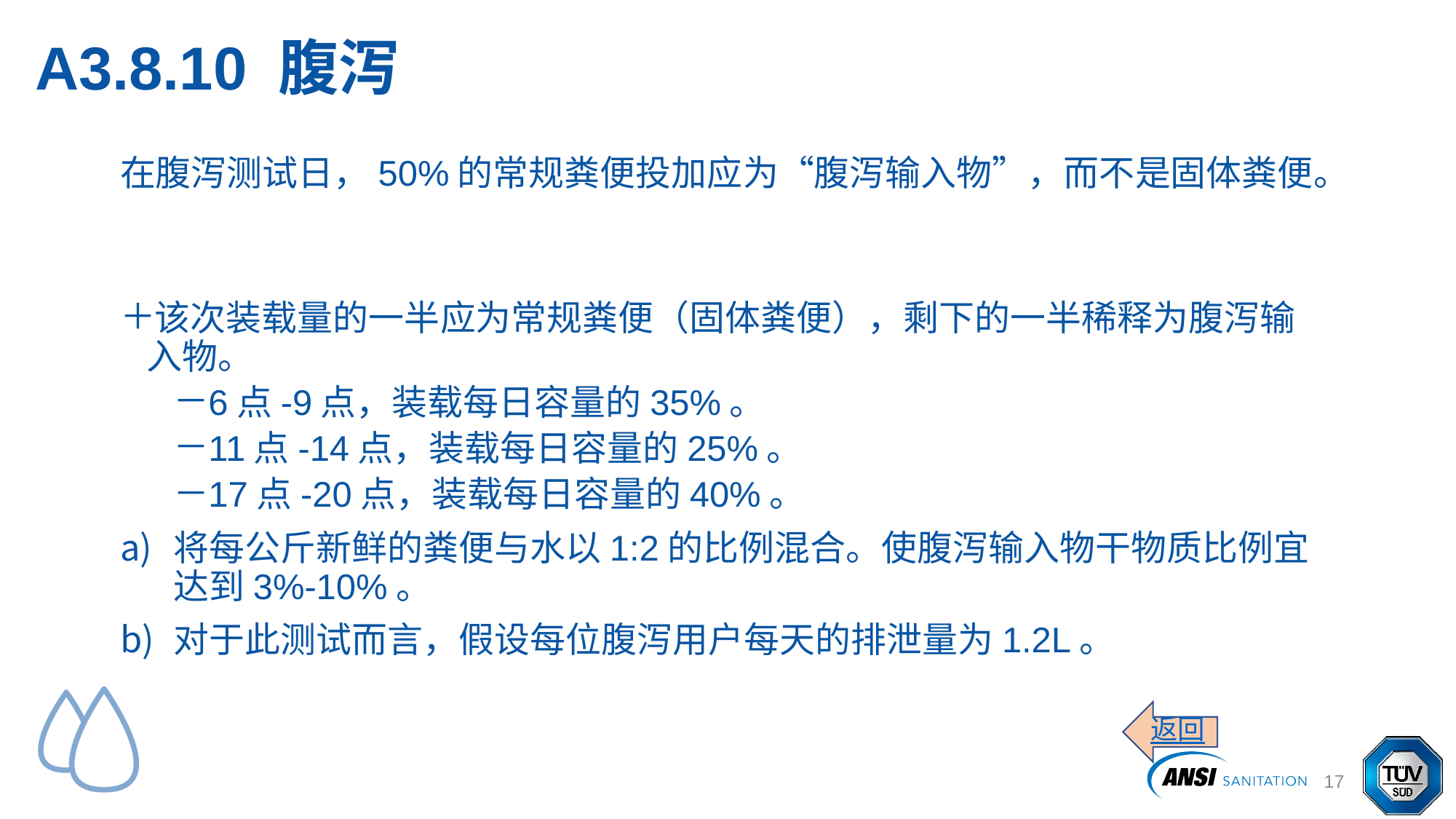

# A3.8.10 腹泻
在腹泻测试日，50%的常规粪便投加应为“腹泻输入物”，而不是固体粪便。

该次装载量的一半应为常规粪便（固体粪便），剩下的一半稀释为腹泻输入物。
6点-9点，装载每日容量的35%。
11点-14点，装载每日容量的25%。
17点-20点，装载每日容量的40%。
将每公斤新鲜的粪便与水以1:2的比例混合。使腹泻输入物干物质比例宜达到3%-10%。
对于此测试而言，假设每位腹泻用户每天的排泄量为1.2L。
返回
17